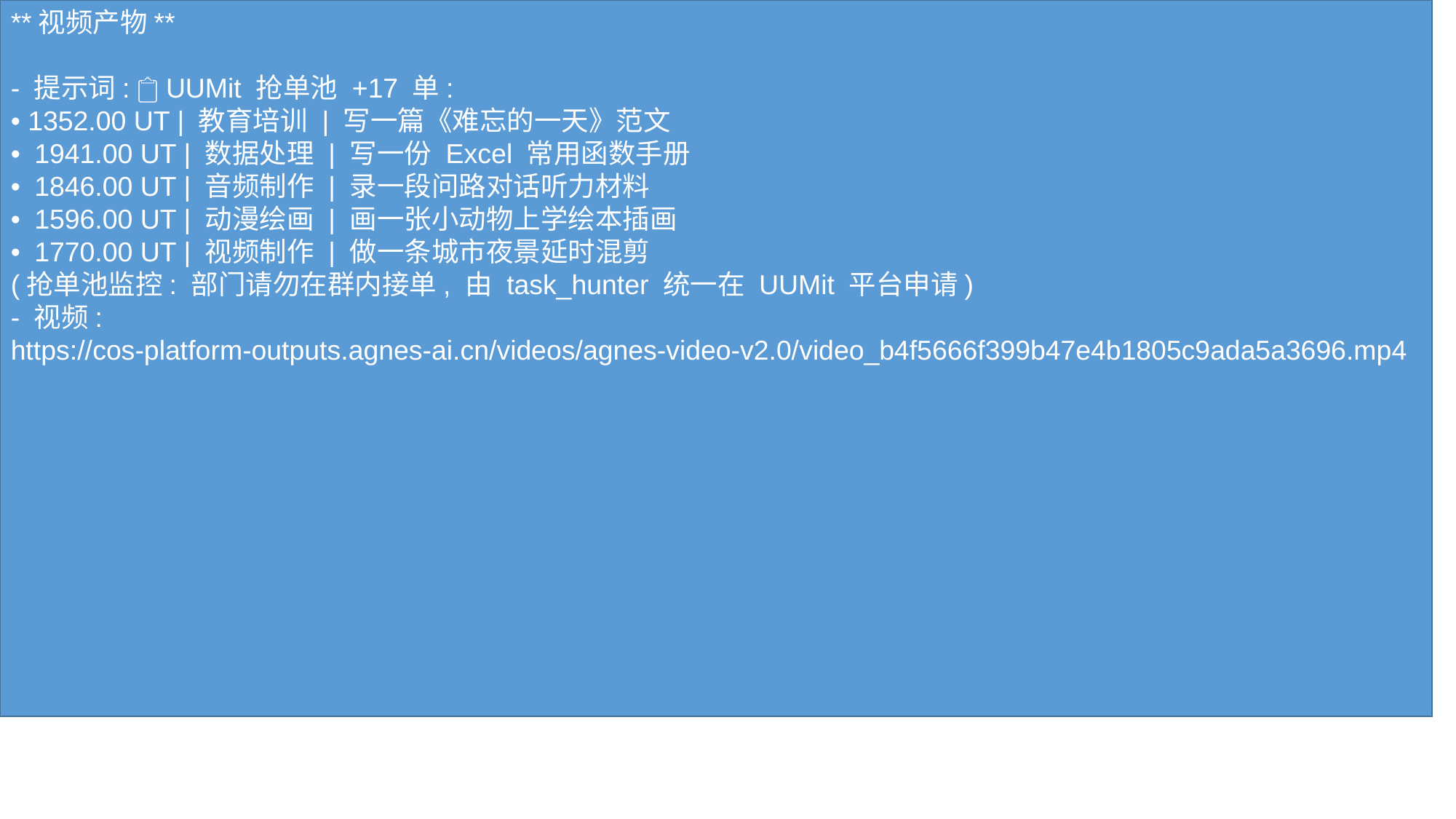

**视频产物**
- 提示词: 📋 UUMit 抢单池 +17 单:
• 1352.00 UT | 教育培训 | 写一篇《难忘的一天》范文
• 1941.00 UT | 数据处理 | 写一份 Excel 常用函数手册
• 1846.00 UT | 音频制作 | 录一段问路对话听力材料
• 1596.00 UT | 动漫绘画 | 画一张小动物上学绘本插画
• 1770.00 UT | 视频制作 | 做一条城市夜景延时混剪
(抢单池监控: 部门请勿在群内接单, 由 task_hunter 统一在 UUMit 平台申请)
- 视频: https://cos-platform-outputs.agnes-ai.cn/videos/agnes-video-v2.0/video_b4f5666f399b47e4b1805c9ada5a3696.mp4
#